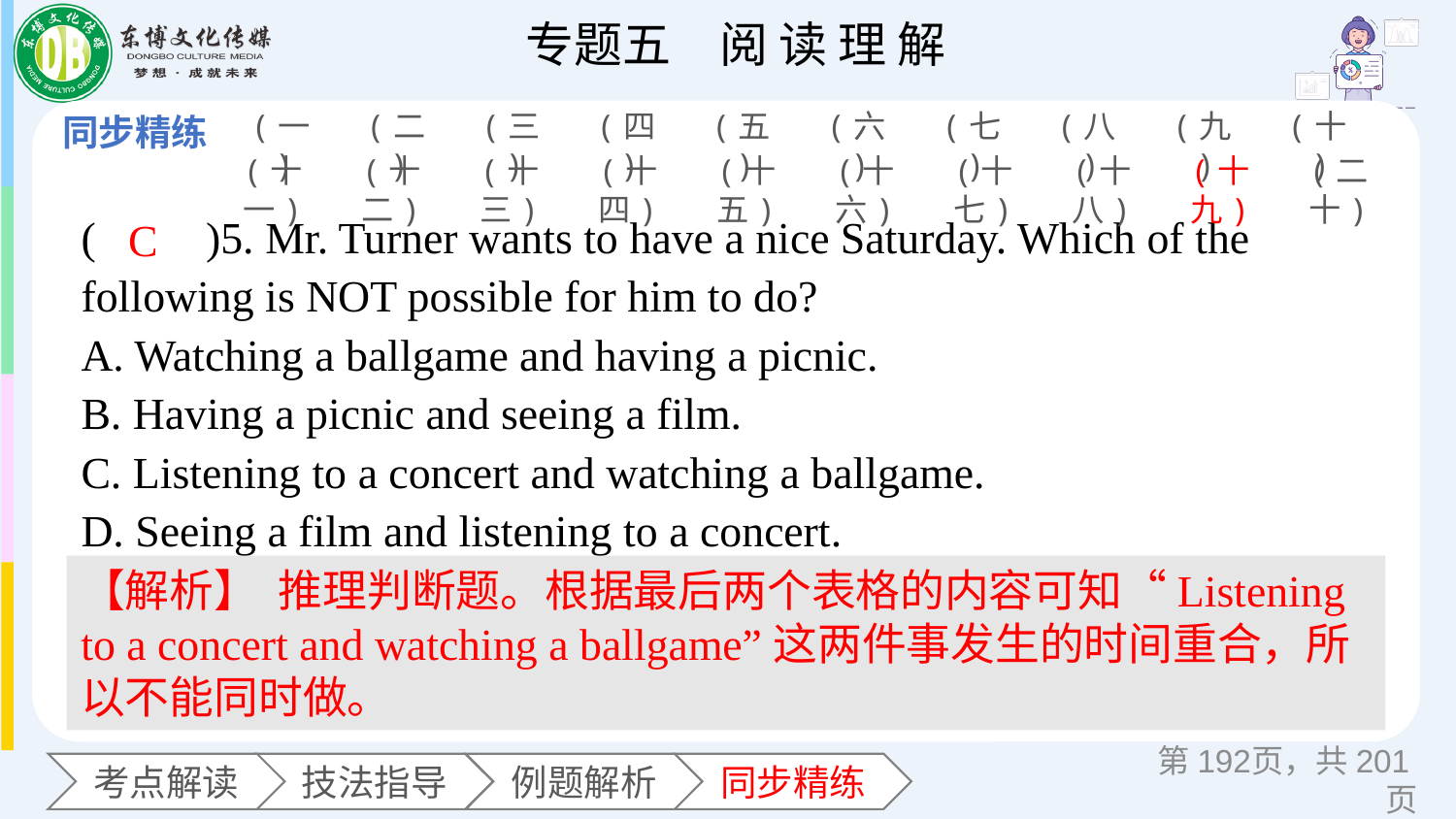

(一)
(二)
(三)
(四)
(五)
(六)
(七)
(八)
(九)
(十)
(十一)
(十二)
(十三)
(十四)
(十五)
(十六)
(十七)
(十八)
(十九)
(二十)
(　　)5. Mr. Turner wants to have a nice Saturday. Which of the following is NOT possible for him to do?
A. Watching a ballgame and having a picnic.
B. Having a picnic and seeing a film.
C. Listening to a concert and watching a ballgame.
D. Seeing a film and listening to a concert.
C
【解析】  推理判断题。根据最后两个表格的内容可知“Listening to a concert and watching a ballgame”这两件事发生的时间重合，所以不能同时做。
第192页，共201页